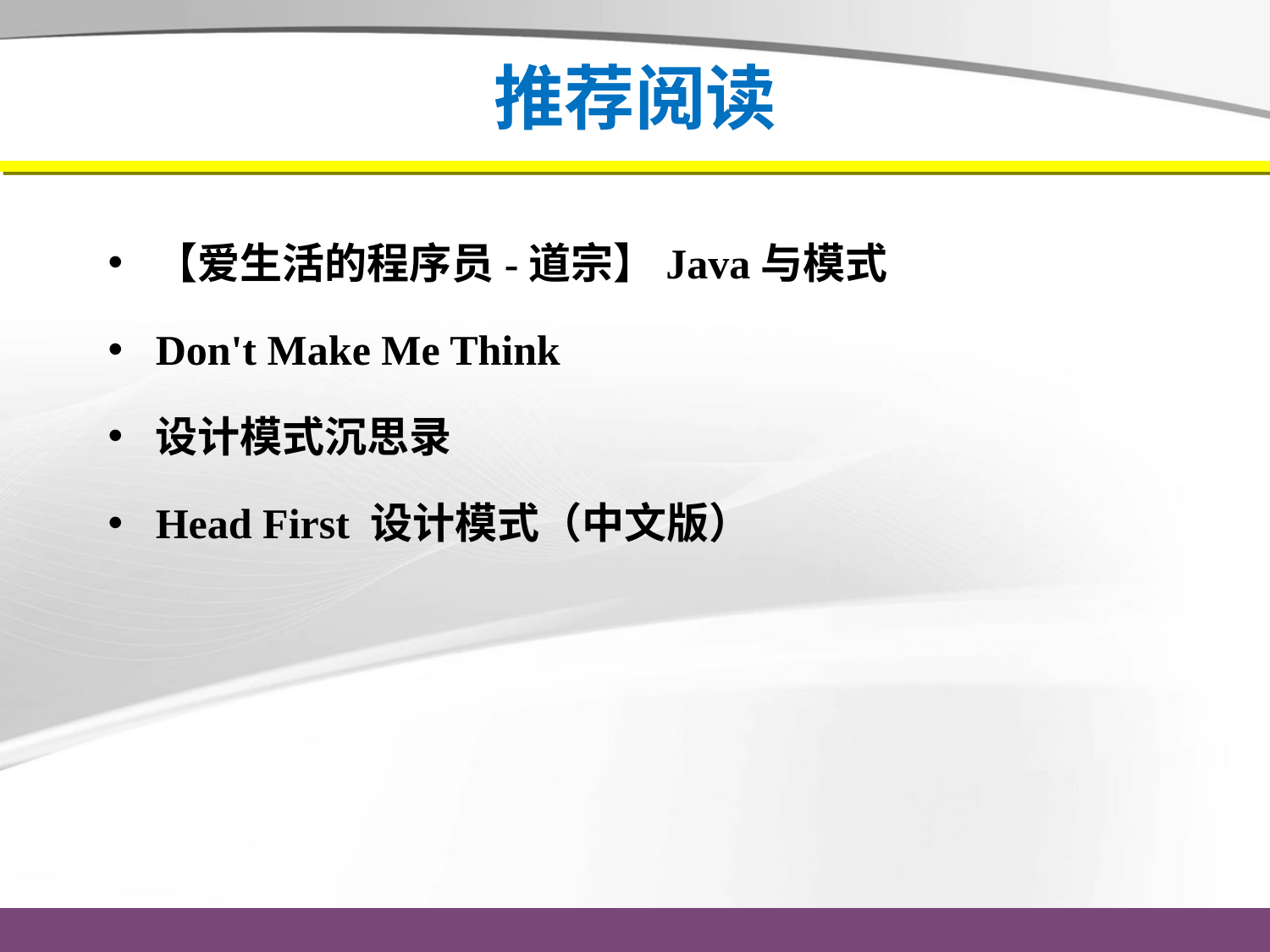

# 推荐阅读
【爱生活的程序员-道宗】Java与模式
Don't Make Me Think
设计模式沉思录
Head First 设计模式（中文版）